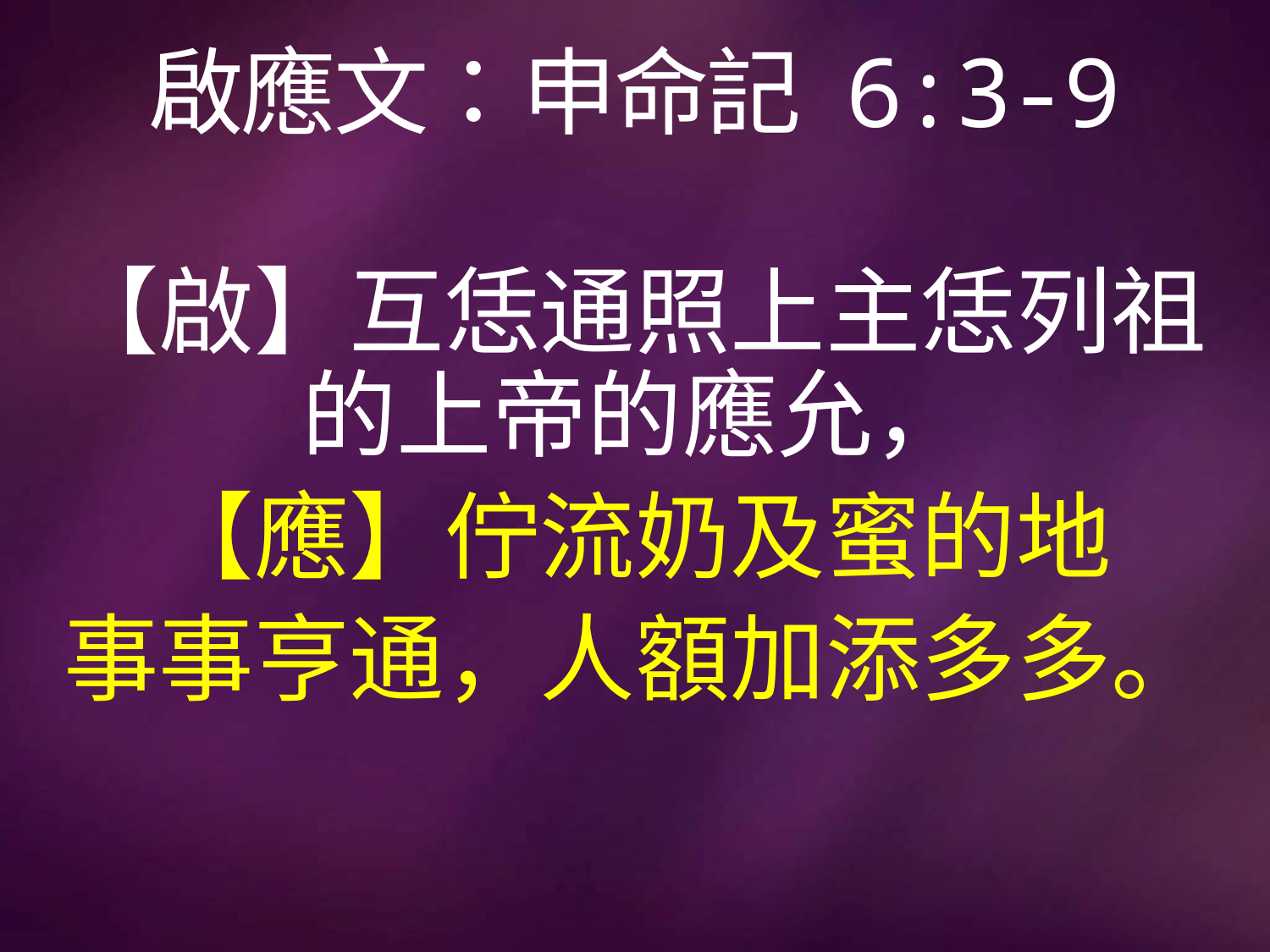

# 啟應文：申命記 6:3-9
【啟】互恁通照上主恁列祖的上帝的應允，
【應】佇流奶及蜜的地
事事亨通，人額加添多多。